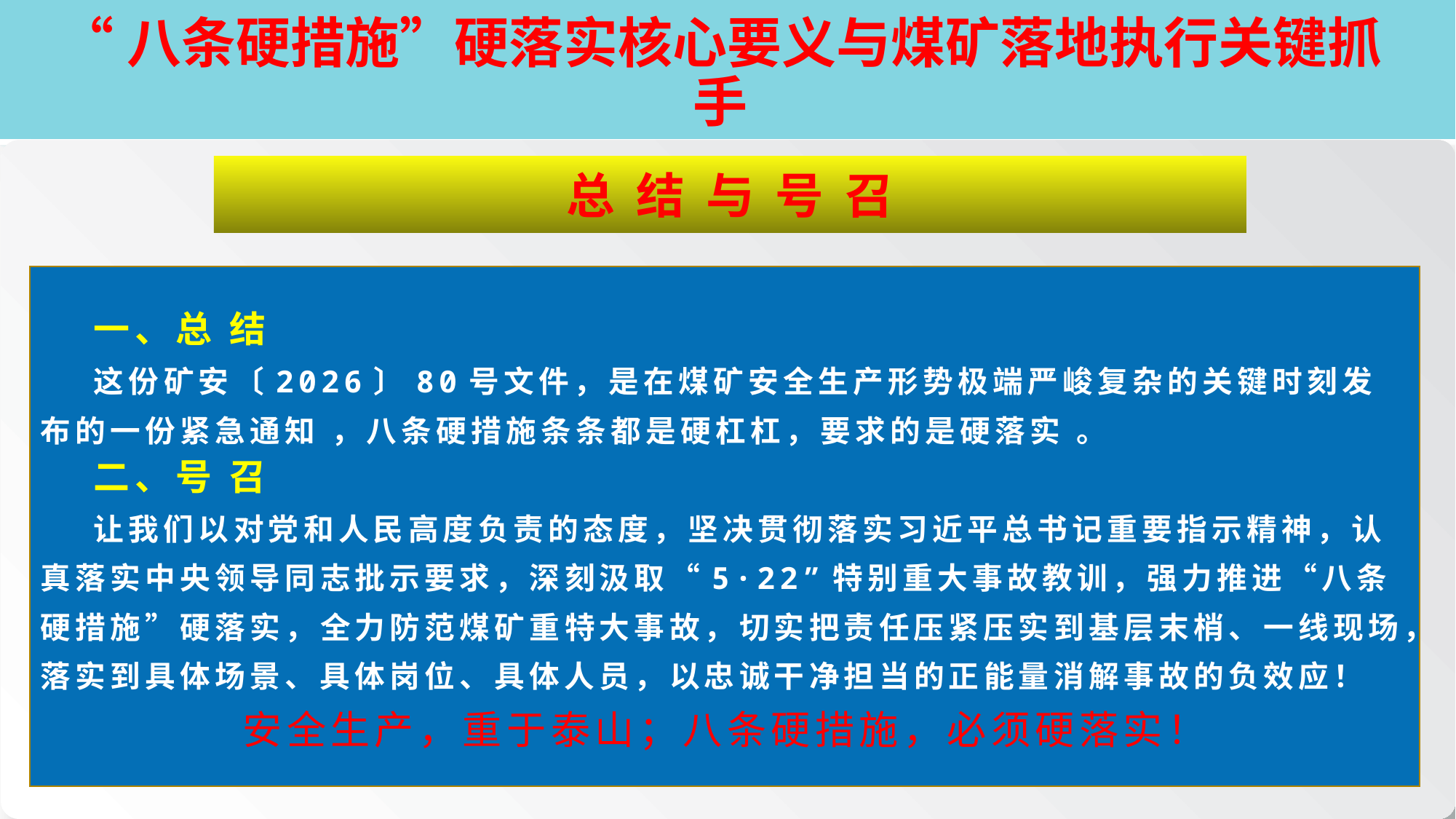

# “八条硬措施”硬落实核心要义与煤矿落地执行关键抓手

总结与号召
    一、总 结
    这份矿安〔2026〕80号文件，是在煤矿安全生产形势极端严峻复杂的关键时刻发布的一份紧急通知 ，八条硬措施条条都是硬杠杠，要求的是硬落实 。
    二、号 召
    让我们以对党和人民高度负责的态度，坚决贯彻落实习近平总书记重要指示精神，认真落实中央领导同志批示要求，深刻汲取“5·22”特别重大事故教训，强力推进“八条硬措施”硬落实，全力防范煤矿重特大事故，切实把责任压紧压实到基层末梢、一线现场，落实到具体场景、具体岗位、具体人员，以忠诚干净担当的正能量消解事故的负效应！
安全生产，重于泰山；八条硬措施，必须硬落实！